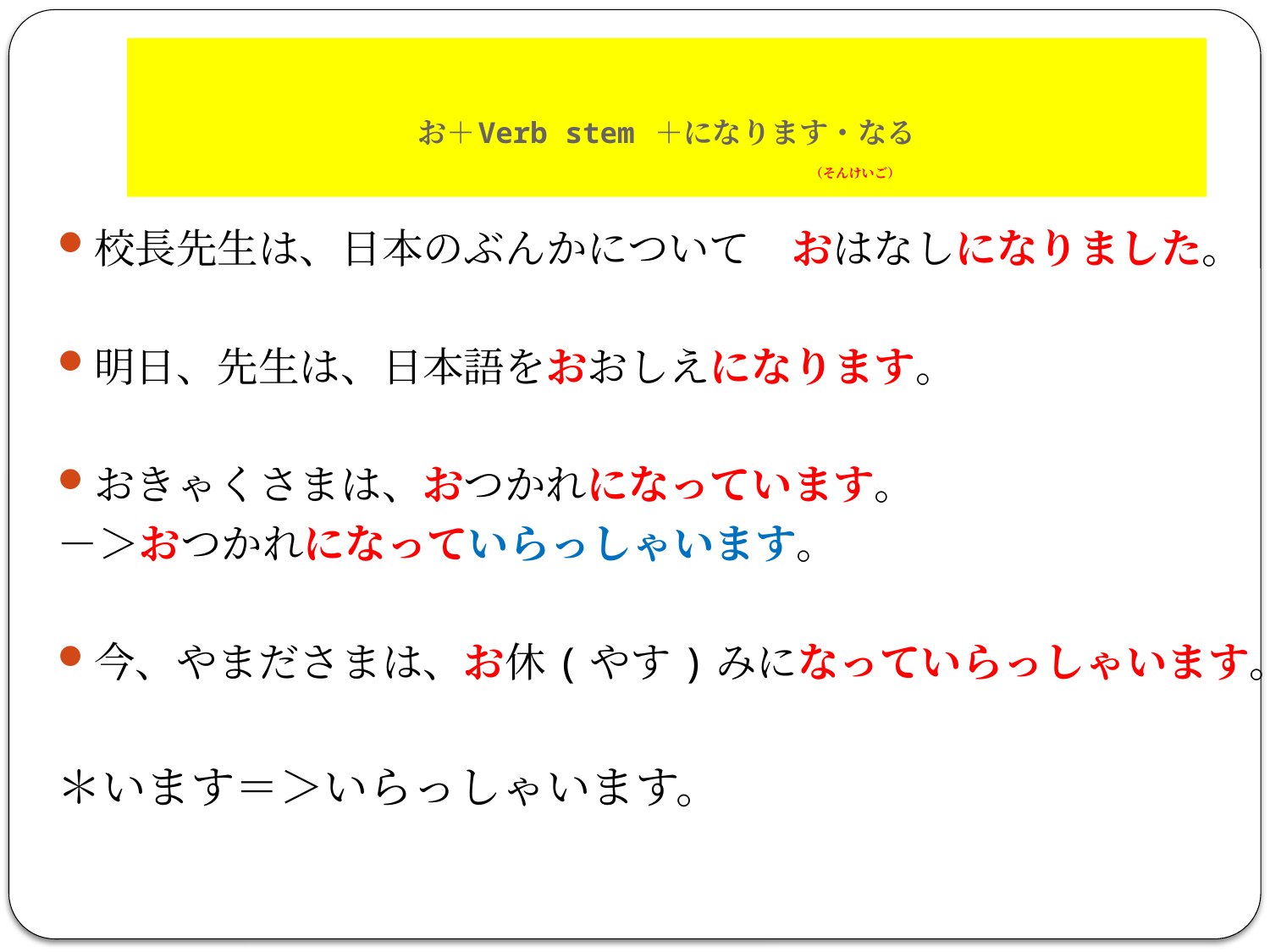

# お＋Verb stem ＋になります・なる 　　　　　　　　　　　　　（そんけいご）
校長先生は、日本のぶんかについて　おはなしになりました。

明日、先生は、日本語をおおしえになります。

おきゃくさまは、おつかれになっています。
－＞おつかれになっていらっしゃいます。

今、やまださまは、お休(やす)みになっていらっしゃいます。

＊います＝＞いらっしゃいます。